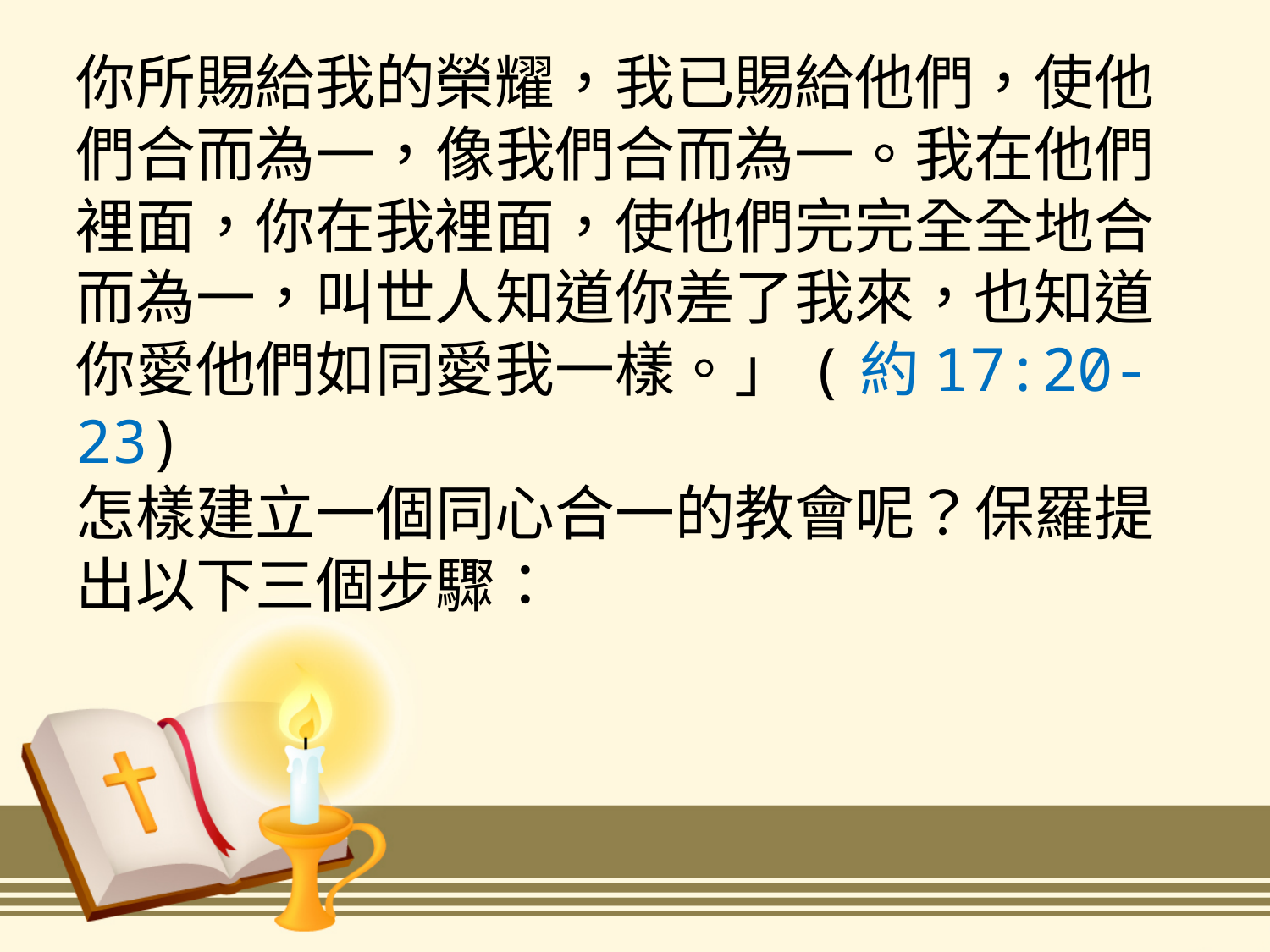

# 你所賜給我的榮耀，我已賜給他們，使他們合而為一，像我們合而為一。我在他們裡面，你在我裡面，使他們完完全全地合而為一，叫世人知道你差了我來，也知道你愛他們如同愛我一樣。」(約17:20-23) 怎樣建立一個同心合一的教會呢？保羅提出以下三個步驟：